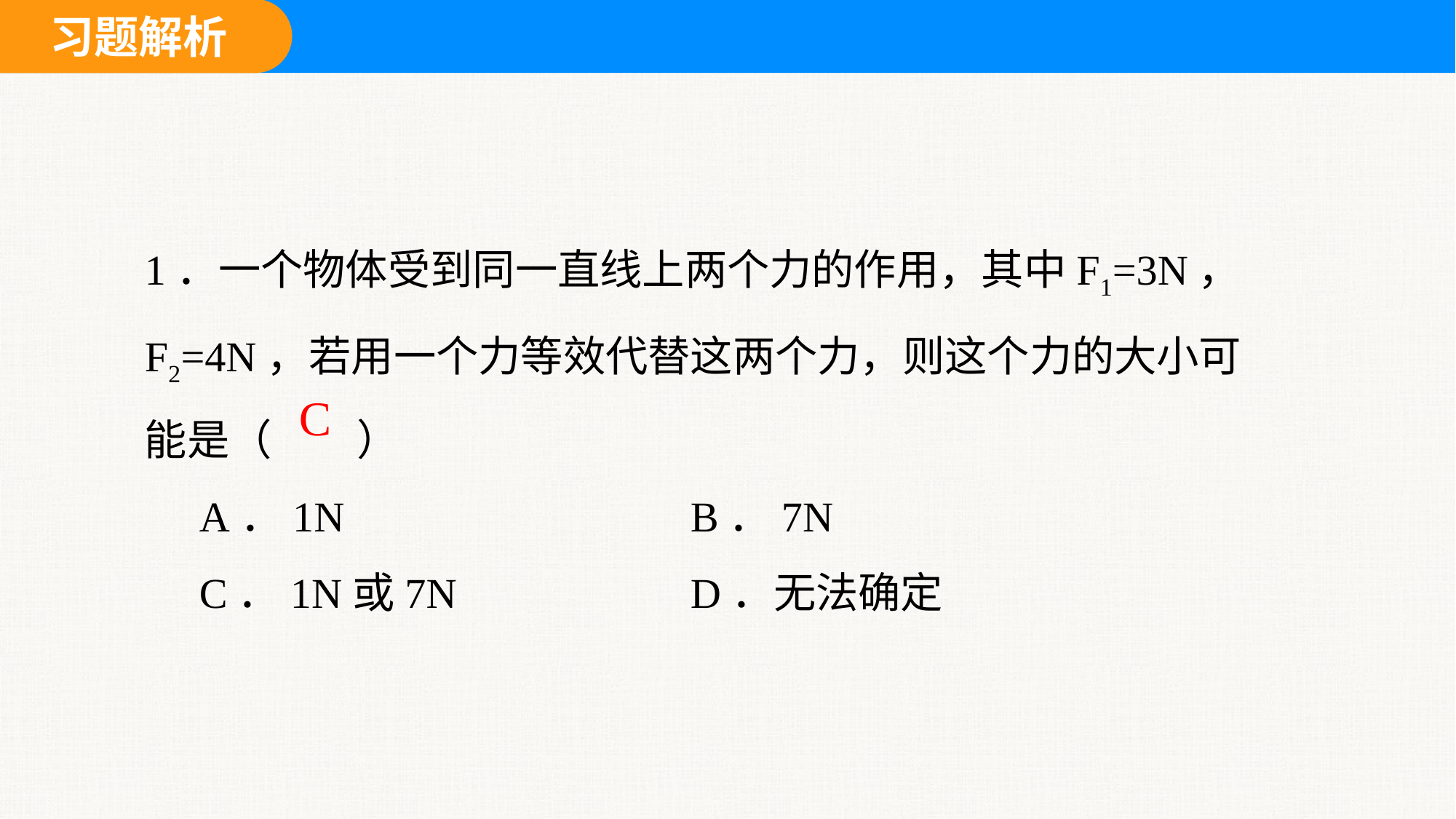

1．一个物体受到同一直线上两个力的作用，其中F1=3N，F2=4N，若用一个力等效代替这两个力，则这个力的大小可能是（　　）
A．1N				B．7N
C．1N或7N			D．无法确定
C